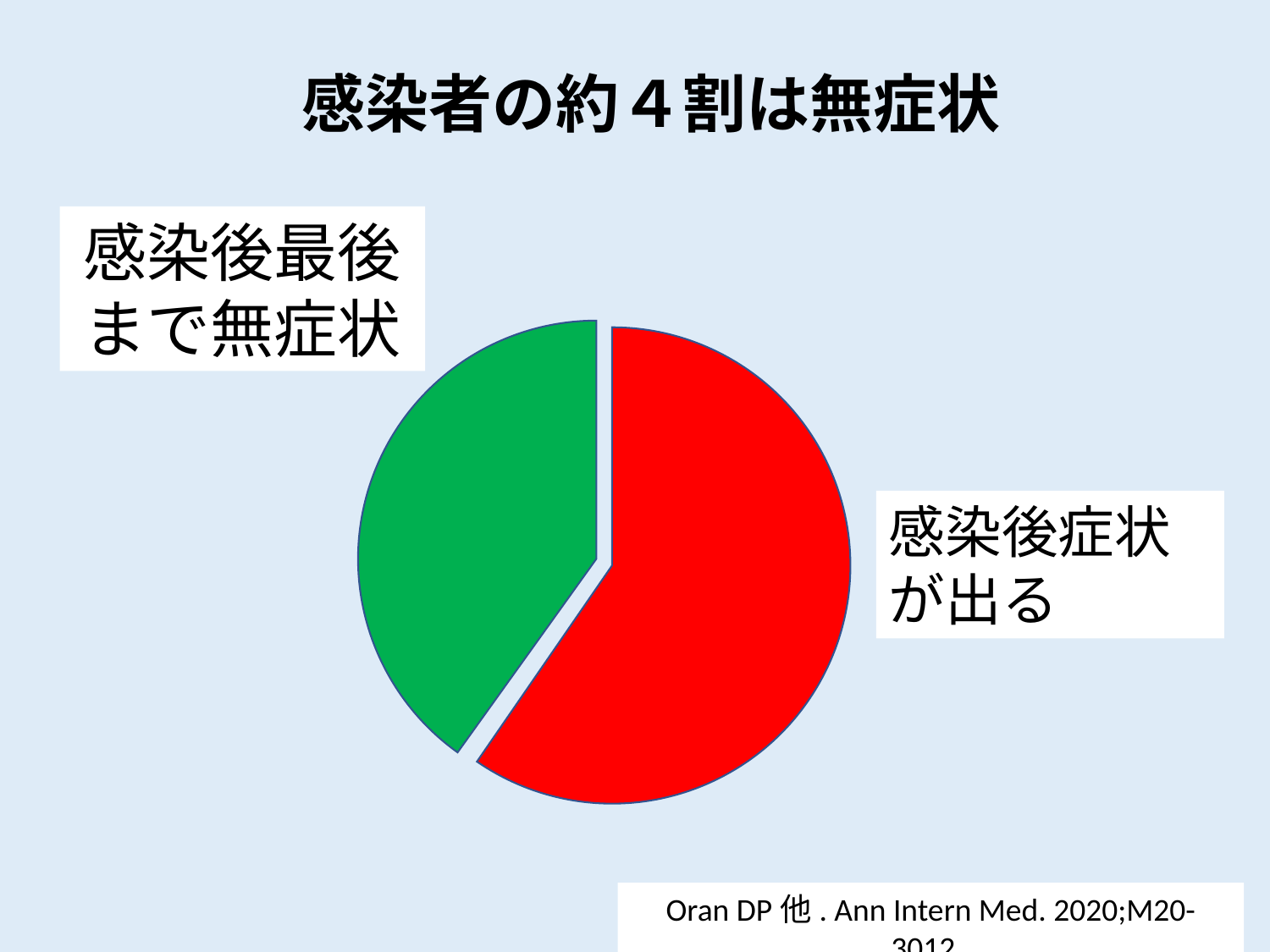

感染者の約４割は無症状
感染後最後まで無症状

感染後症状が出る
Oran DP他. Ann Intern Med. 2020;M20-3012.